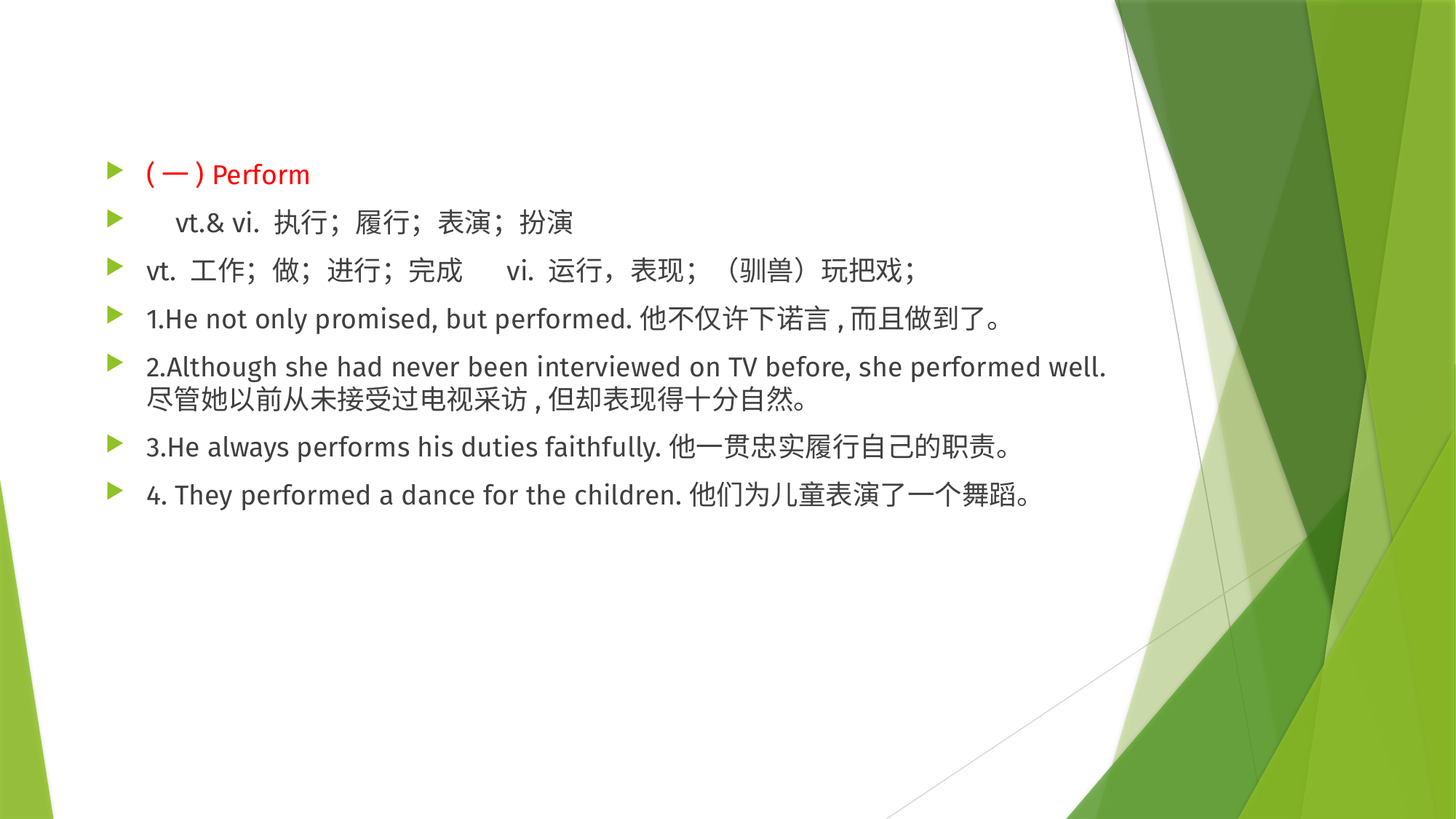

(一) Perform
    vt.& vi. 执行；履行；表演；扮演
vt. 工作；做；进行；完成      vi. 运行，表现；（驯兽）玩把戏；
1.He not only promised, but performed.他不仅许下诺言,而且做到了。
2.Although she had never been interviewed on TV before, she performed well.尽管她以前从未接受过电视采访,但却表现得十分自然。
3.He always performs his duties faithfully.他一贯忠实履行自己的职责。
4. They performed a dance for the children.他们为儿童表演了一个舞蹈。